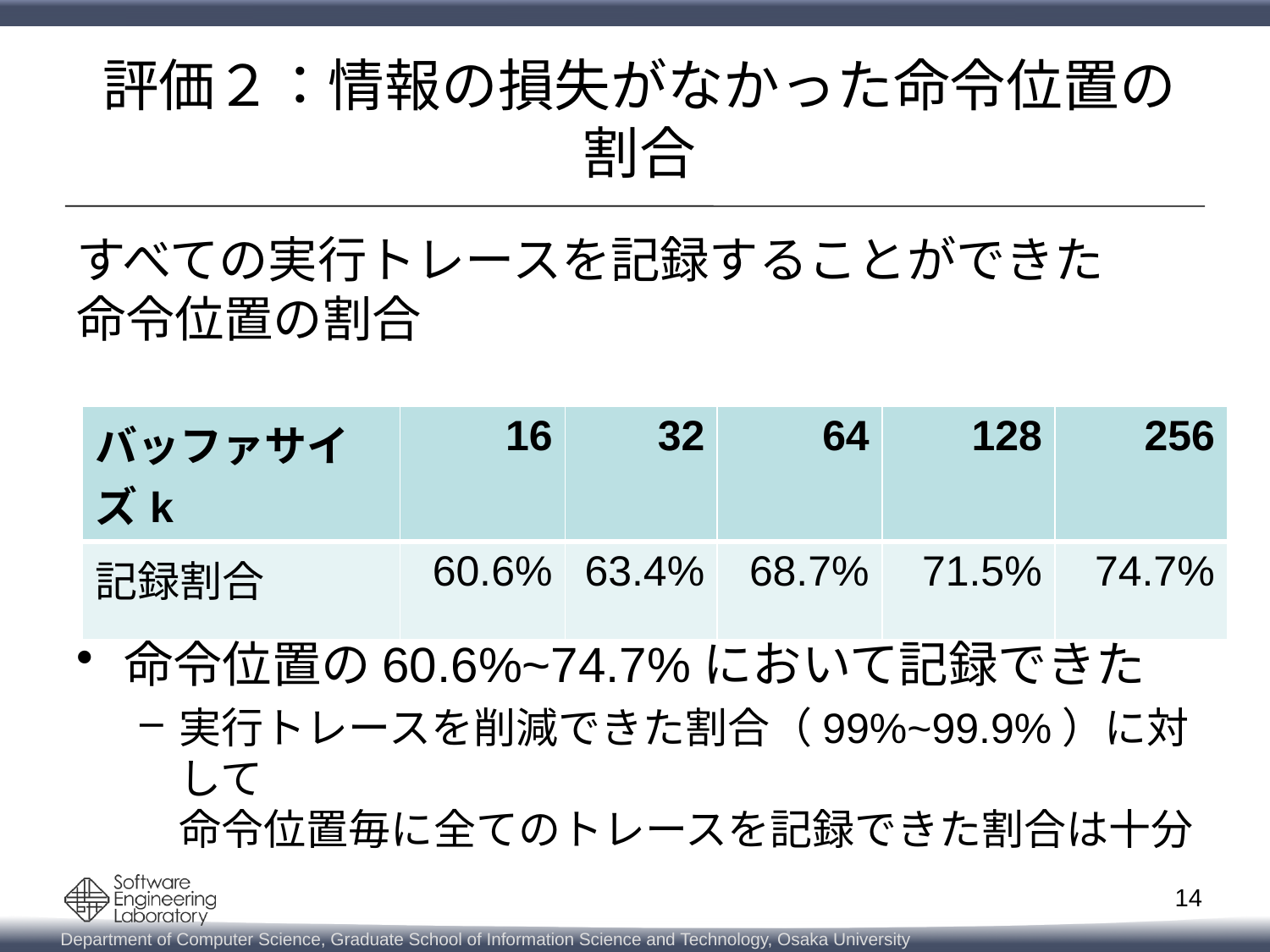

# 評価２：情報の損失がなかった命令位置の割合
すべての実行トレースを記録することができた
命令位置の割合

命令位置の60.6%~74.7%において記録できた
実行トレースを削減できた割合（99%~99.9%）に対して
命令位置毎に全てのトレースを記録できた割合は十分
| バッファサイズk | 16 | 32 | 64 | 128 | 256 |
| --- | --- | --- | --- | --- | --- |
| 記録割合 | 60.6% | 63.4% | 68.7% | 71.5% | 74.7% |
14